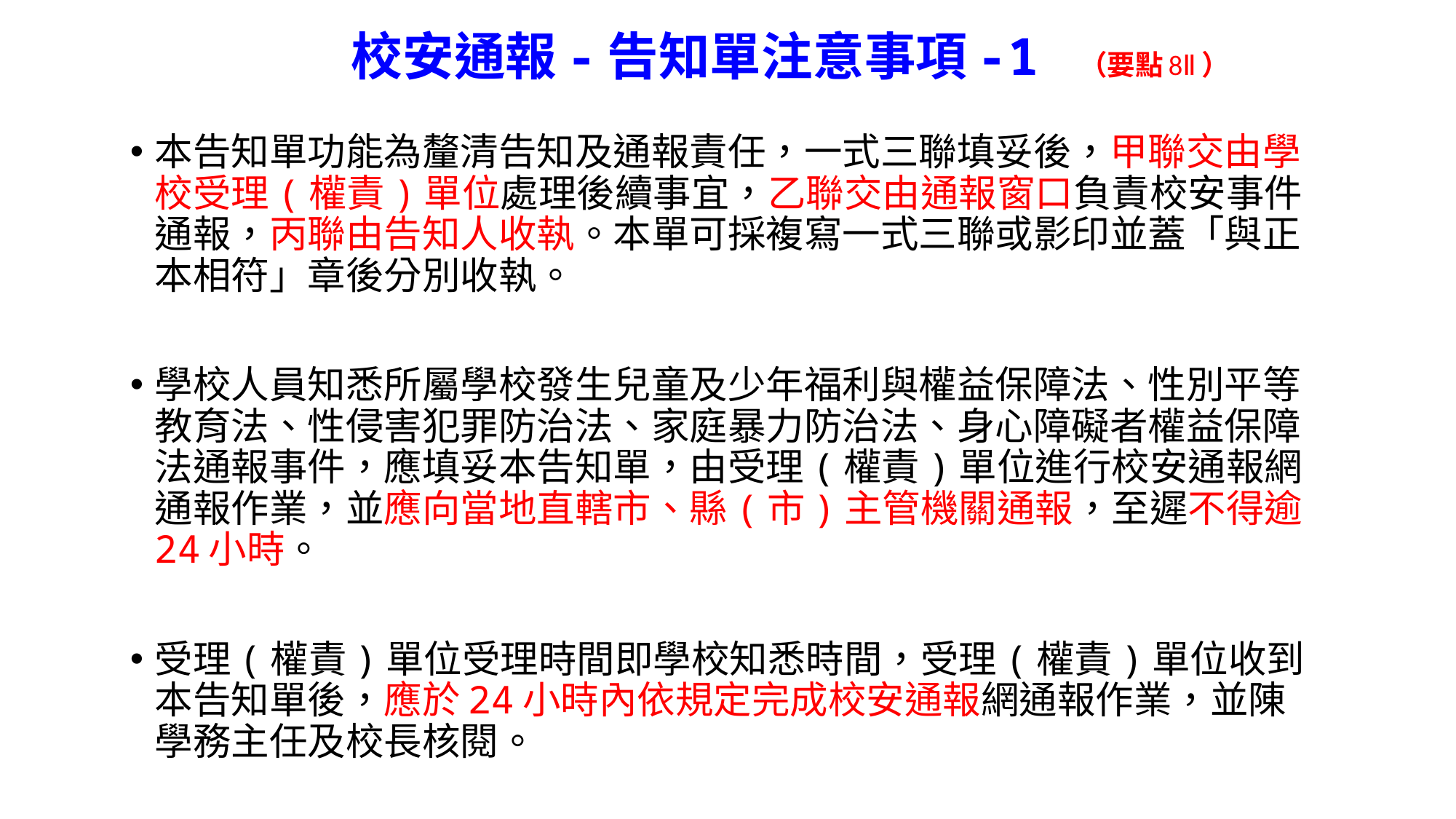

# 校安通報-告知單注意事項-1 （要點8Ⅱ）
本告知單功能為釐清告知及通報責任，一式三聯填妥後，甲聯交由學校受理(權責)單位處理後續事宜，乙聯交由通報窗口負責校安事件通報，丙聯由告知人收執。本單可採複寫一式三聯或影印並蓋「與正本相符」章後分別收執。

學校人員知悉所屬學校發生兒童及少年福利與權益保障法、性別平等教育法、性侵害犯罪防治法、家庭暴力防治法、身心障礙者權益保障法通報事件，應填妥本告知單，由受理(權責)單位進行校安通報網通報作業，並應向當地直轄市、縣(市)主管機關通報，至遲不得逾24小時。

受理(權責)單位受理時間即學校知悉時間，受理(權責)單位收到本告知單後，應於24小時內依規定完成校安通報網通報作業，並陳學務主任及校長核閱。